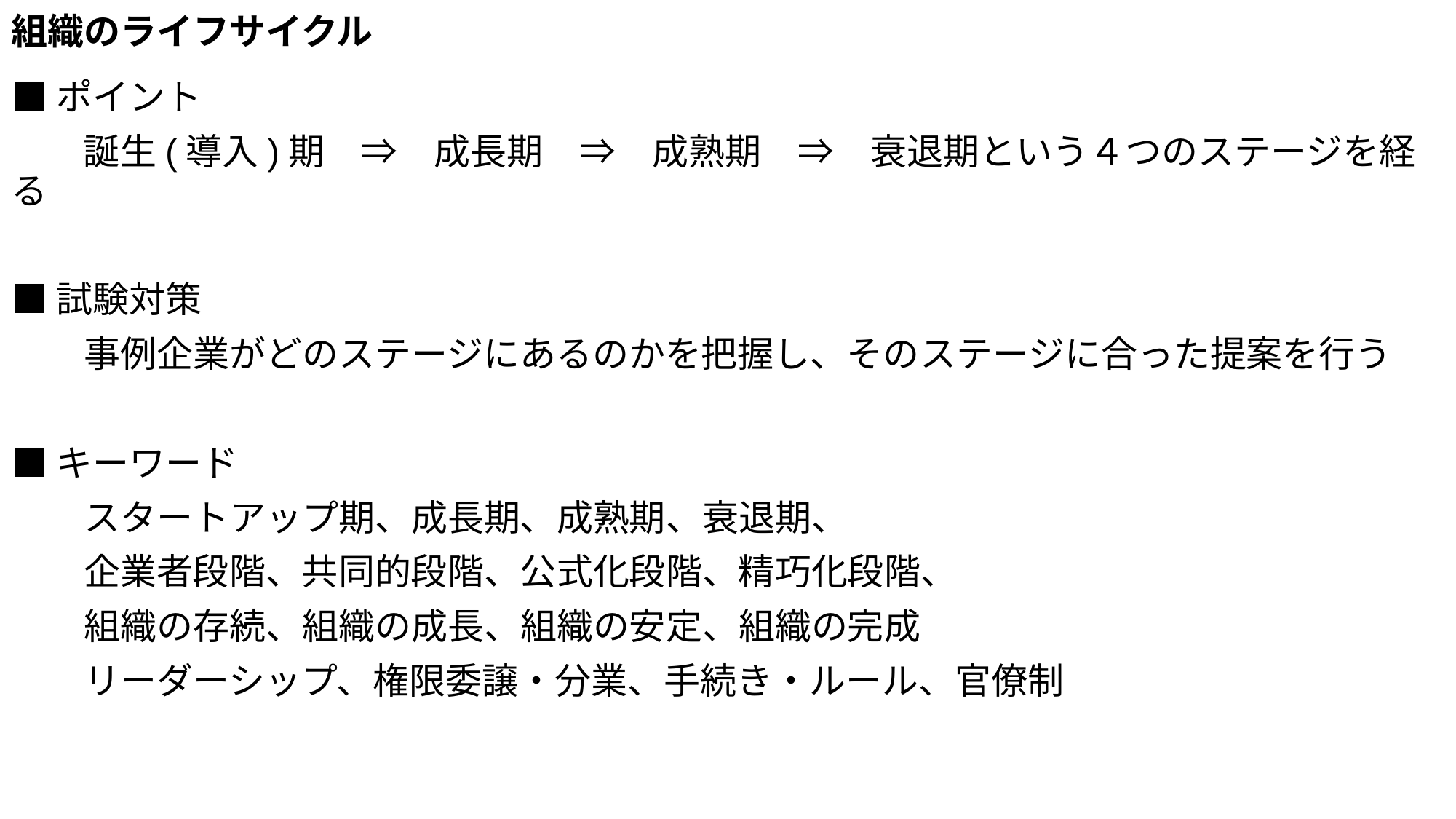

# 組織のライフサイクル
■ポイント
　　誕生(導入)期　⇒　成長期　⇒　成熟期　⇒　衰退期という４つのステージを経る

■試験対策
　　事例企業がどのステージにあるのかを把握し、そのステージに合った提案を行う

■キーワード
　　スタートアップ期、成長期、成熟期、衰退期、
　　企業者段階、共同的段階、公式化段階、精巧化段階、
　　組織の存続、組織の成長、組織の安定、組織の完成
　　リーダーシップ、権限委譲・分業、手続き・ルール、官僚制